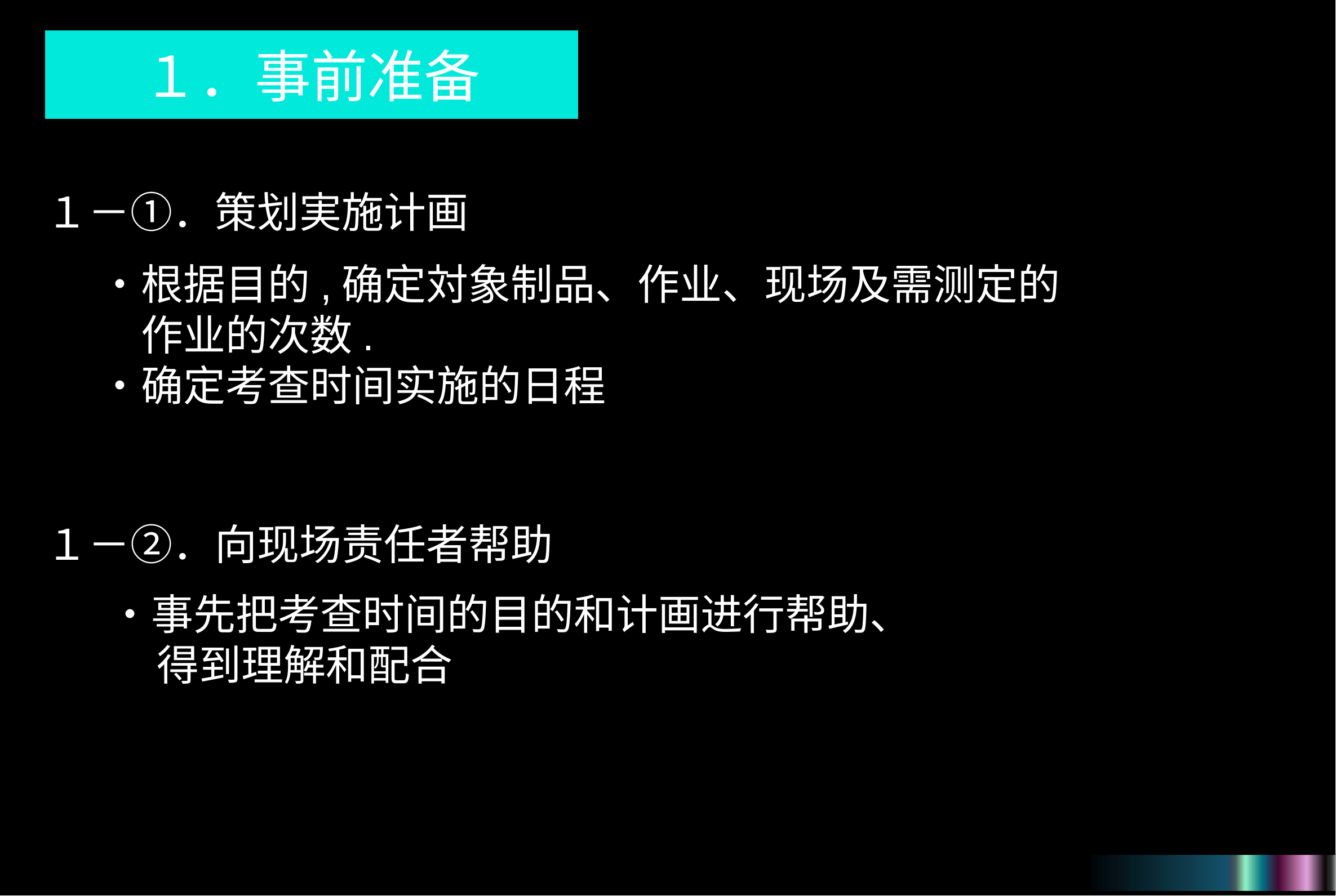

１．事前准备
１－①．策划実施计画
・根据目的,确定対象制品、作业、现场及需测定的
　作业的次数.
・确定考查时间实施的日程
１－②．向现场责任者帮助
・事先把考查时间的目的和计画进行帮助、
    得到理解和配合